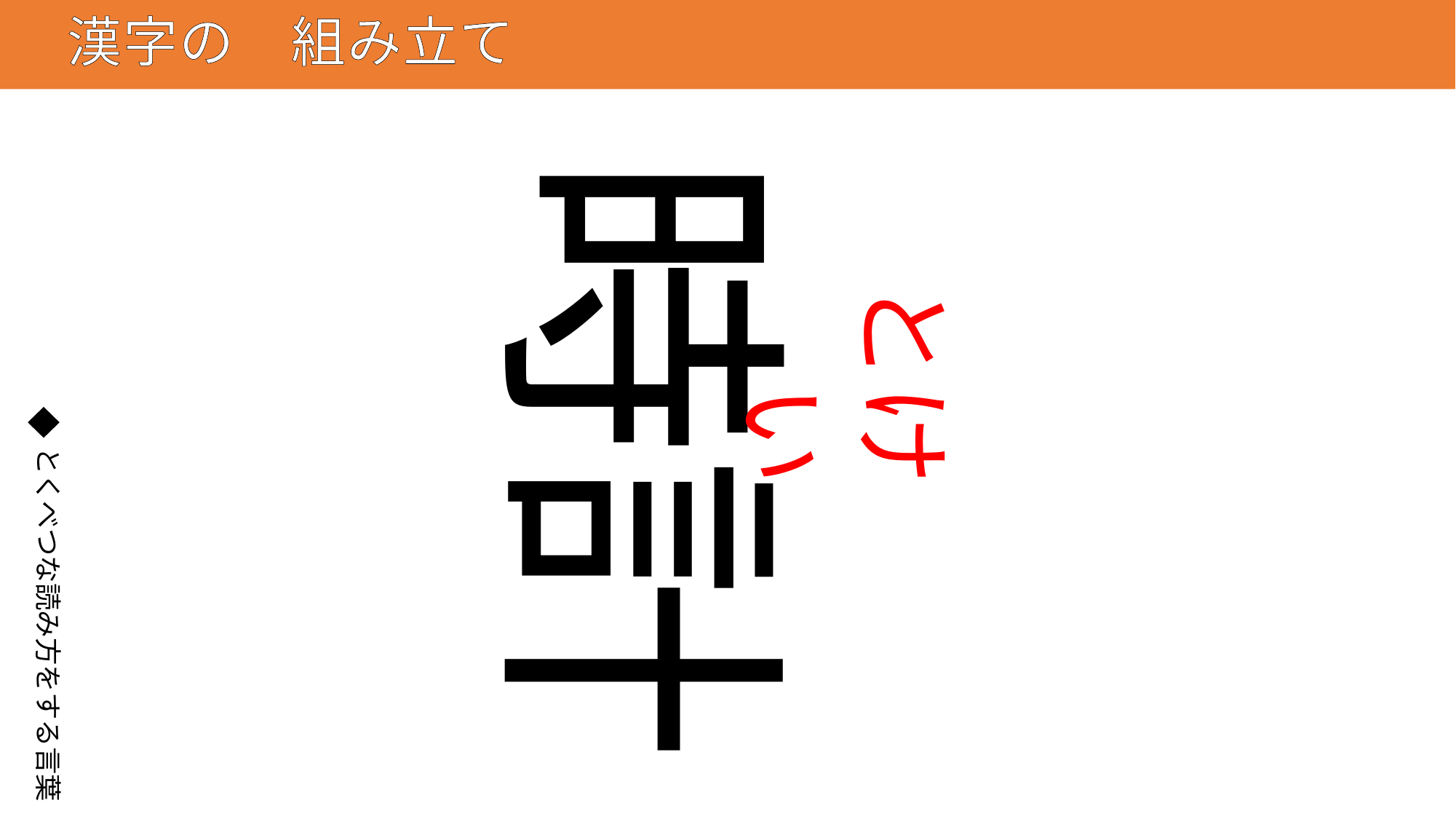

# 漢字の　組み立て
146
時計
と
けい

とくべつな読み方をする言葉